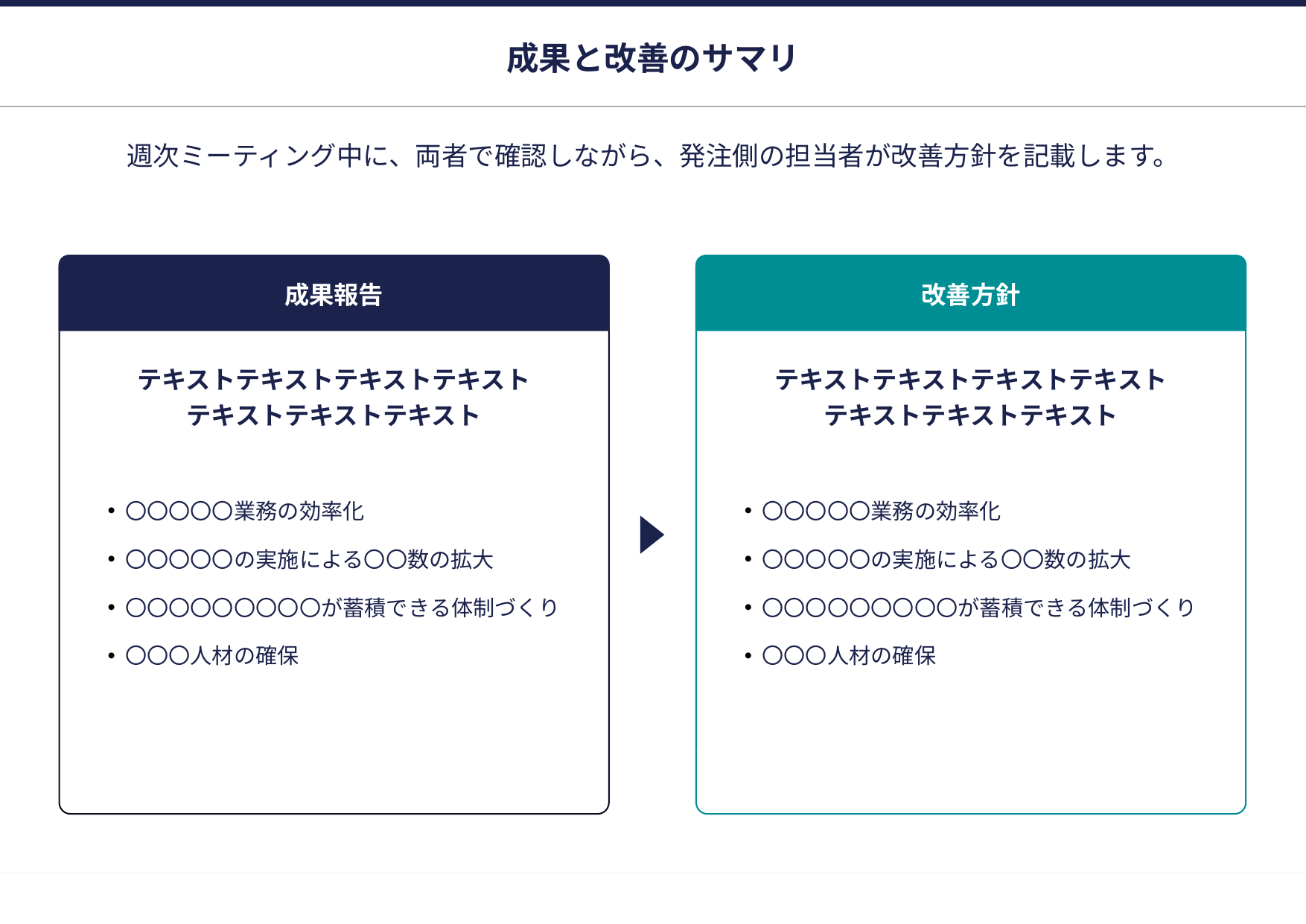

# 成果と改善のサマリ
週次ミーティング中に、両者で確認しながら、発注側の担当者が改善方針を記載します。
テキストテキストテキストテキスト
テキストテキストテキスト
成果報告
テキストテキストテキストテキスト
テキストテキストテキスト
改善方針
〇〇〇〇〇業務の効率化
〇〇〇〇〇の実施による〇〇数の拡大
〇〇〇〇〇〇〇〇〇が蓄積できる体制づくり
〇〇〇人材の確保
〇〇〇〇〇業務の効率化
〇〇〇〇〇の実施による〇〇数の拡大
〇〇〇〇〇〇〇〇〇が蓄積できる体制づくり
〇〇〇人材の確保